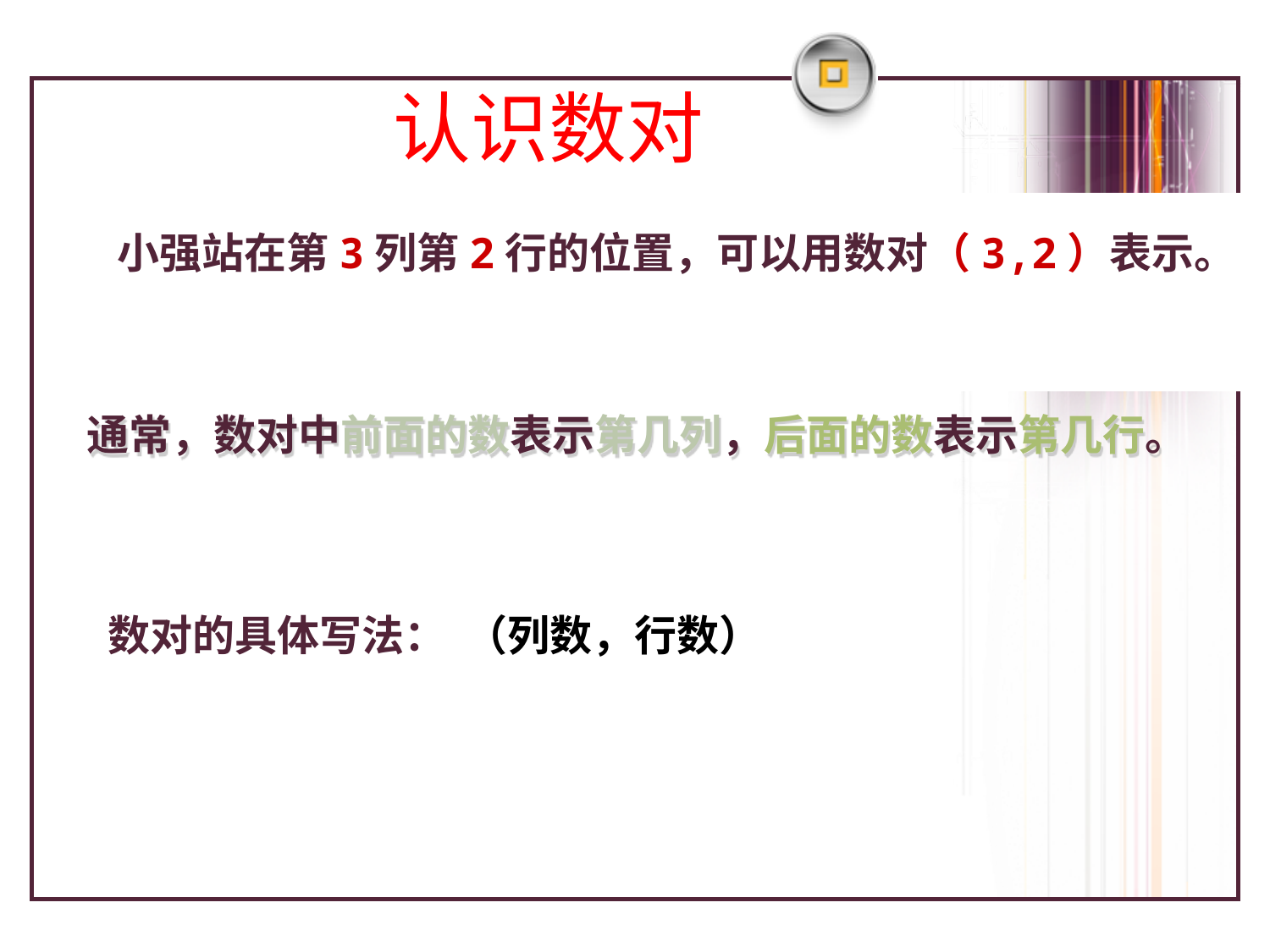

认识数对

  小强站在第3列第2行的位置，可以用数对（3,2）表示。
通常，数对中前面的数表示第几列，后面的数表示第几行。
数对的具体写法：  （列数，行数）